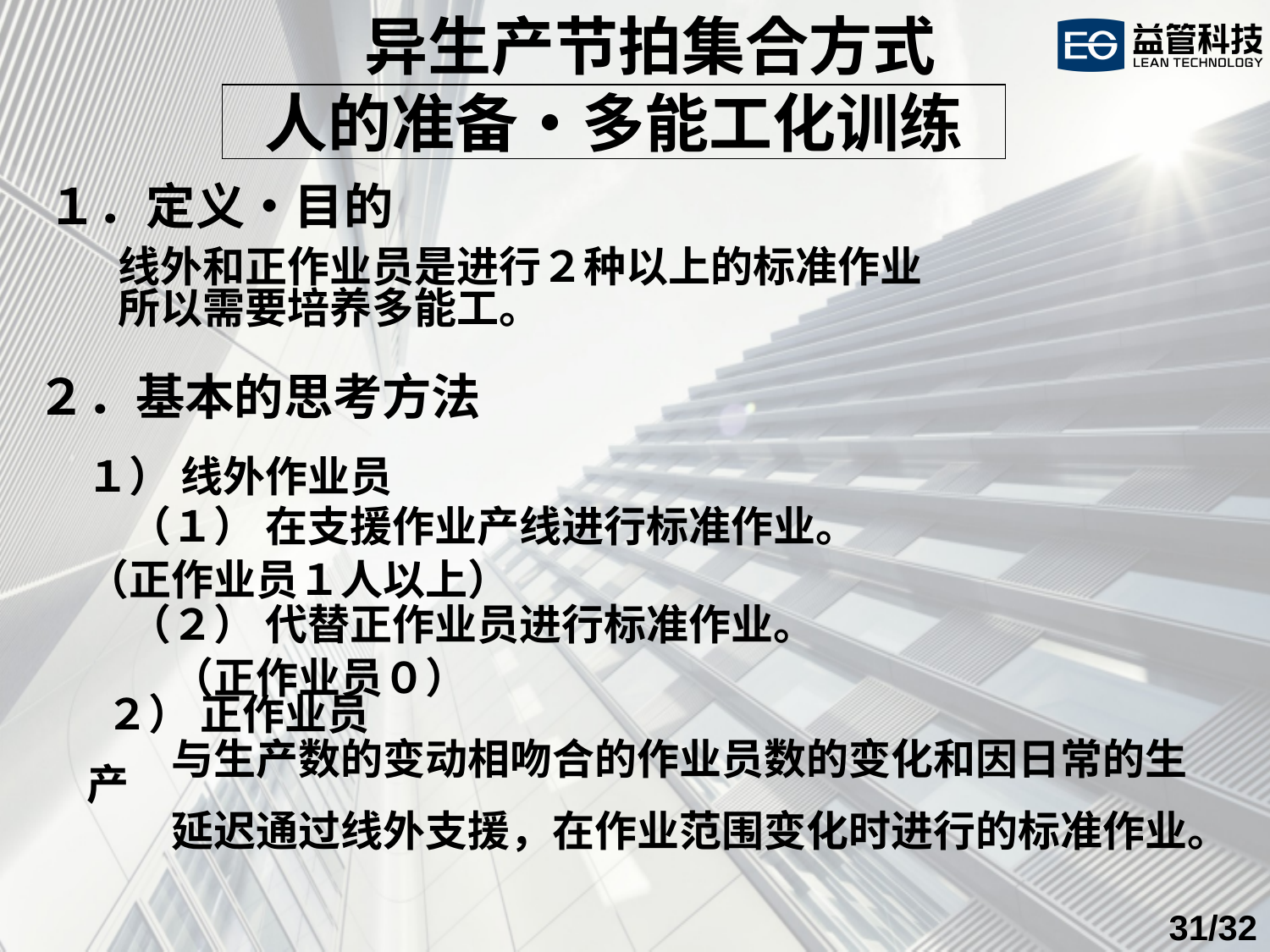

异生产节拍集合方式
人的准备・多能工化训练
１．定义・目的
线外和正作业员是进行２种以上的标准作业
所以需要培养多能工。
２．基本的思考方法
１） 线外作业员
　（１） 在支援作业产线进行标准作业。
　　　　　　　　　　　　　　　　　　　　　　　　　　（正作业员１人以上）
　（２） 代替正作业员进行标准作业。
　　　　　　　　　　　　　　　　　　　　　　　　　　　　（正作业员０）
 ２） 正作业员
　　与生产数的变动相吻合的作业员数的变化和因日常的生产
　　延迟通过线外支援，在作业范围变化时进行的标准作业。
31/32